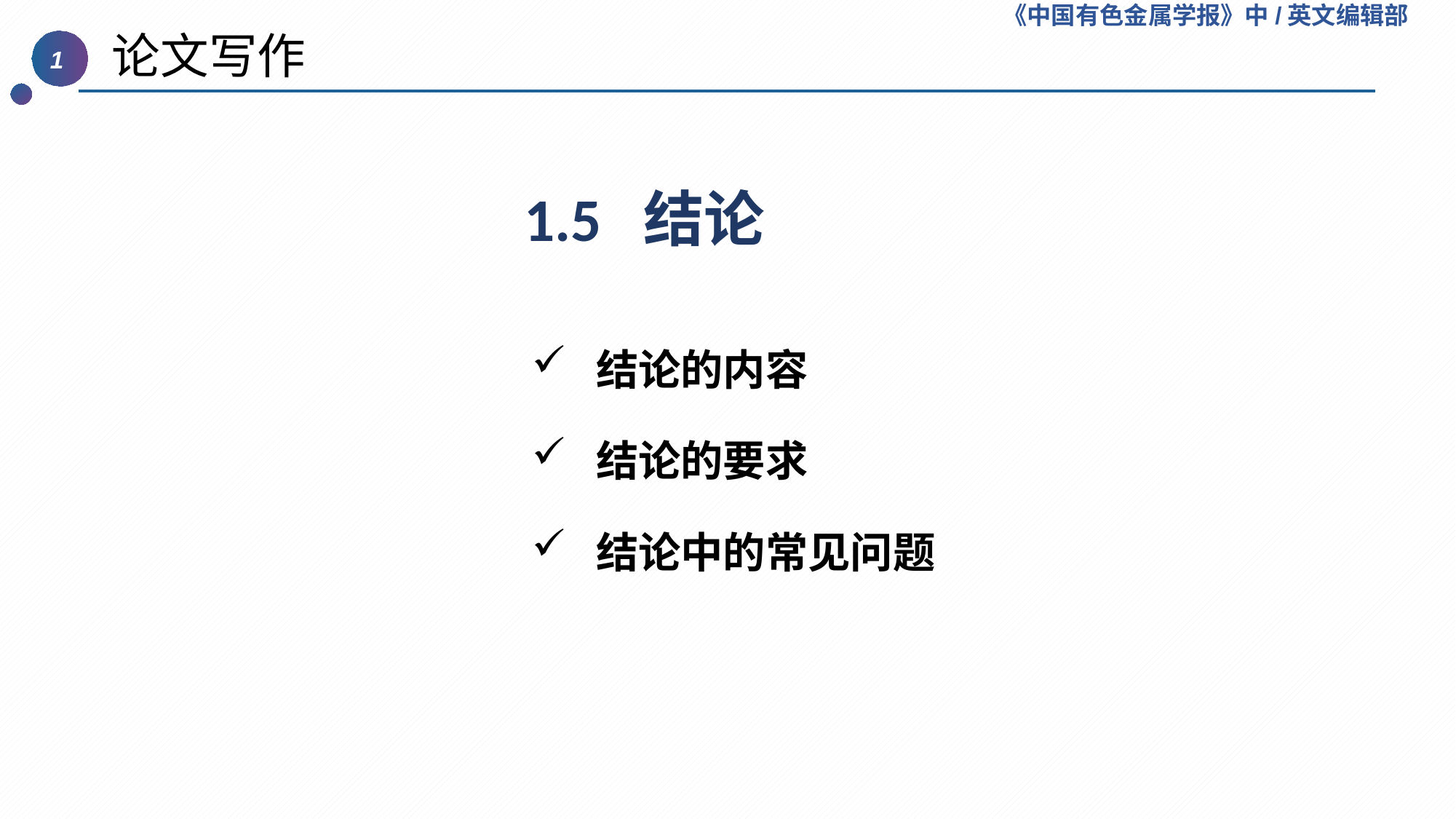

《中国有色金属学报》中/英文编辑部
      论文写作

1

1.5  结论
  结论的内容
  结论的要求
  结论中的常见问题